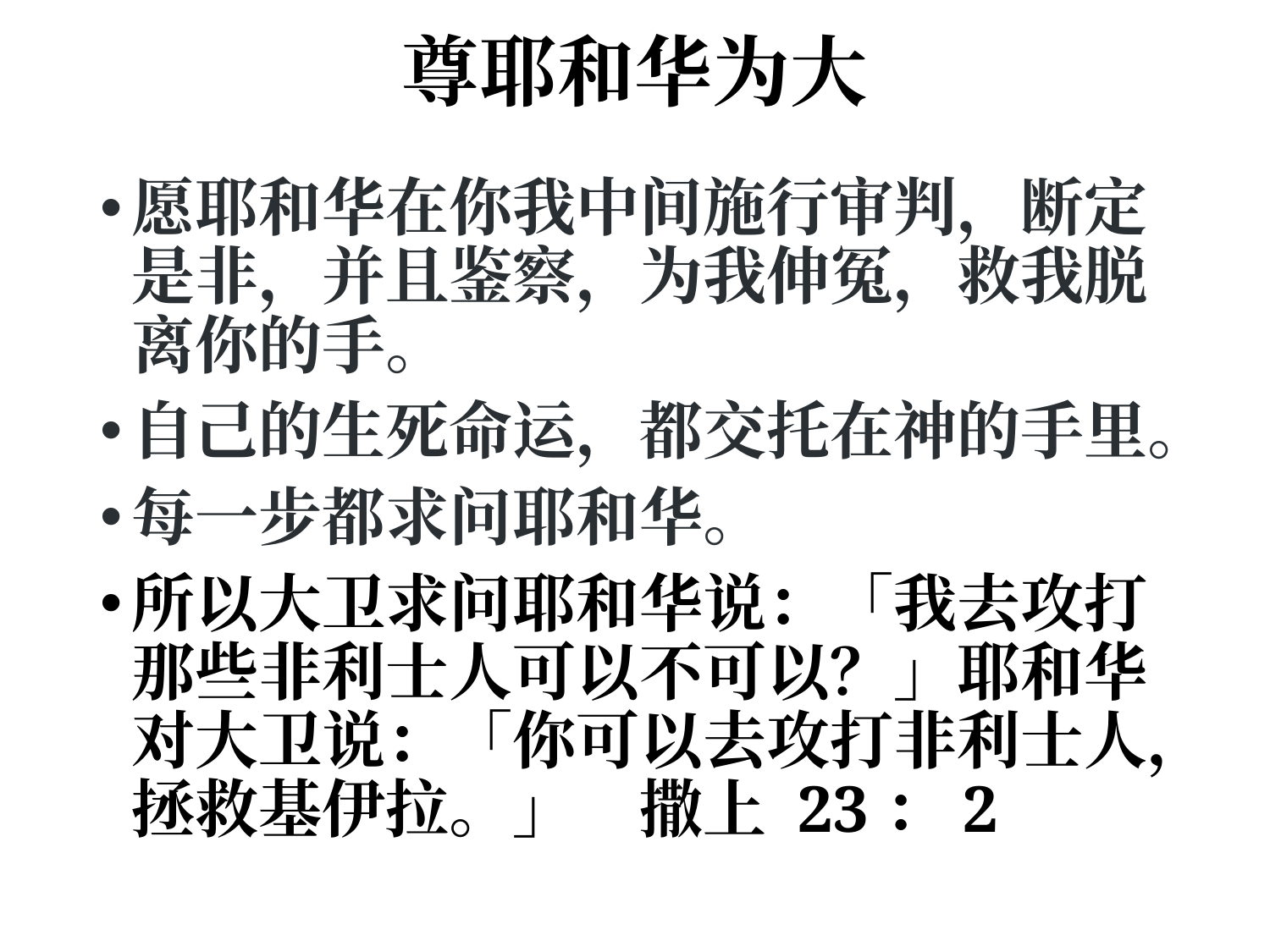

# 尊耶和华为大
愿耶和华在你我中间施行审判，断定是非，并且鉴察，为我伸冤，救我脱离你的手。
自己的生死命运，都交托在神的手里。
每一步都求问耶和华。
所以大卫求问耶和华说：「我去攻打那些非利士人可以不可以？」耶和华对大卫说：「你可以去攻打非利士人，拯救基伊拉。」 	撒上 23：2